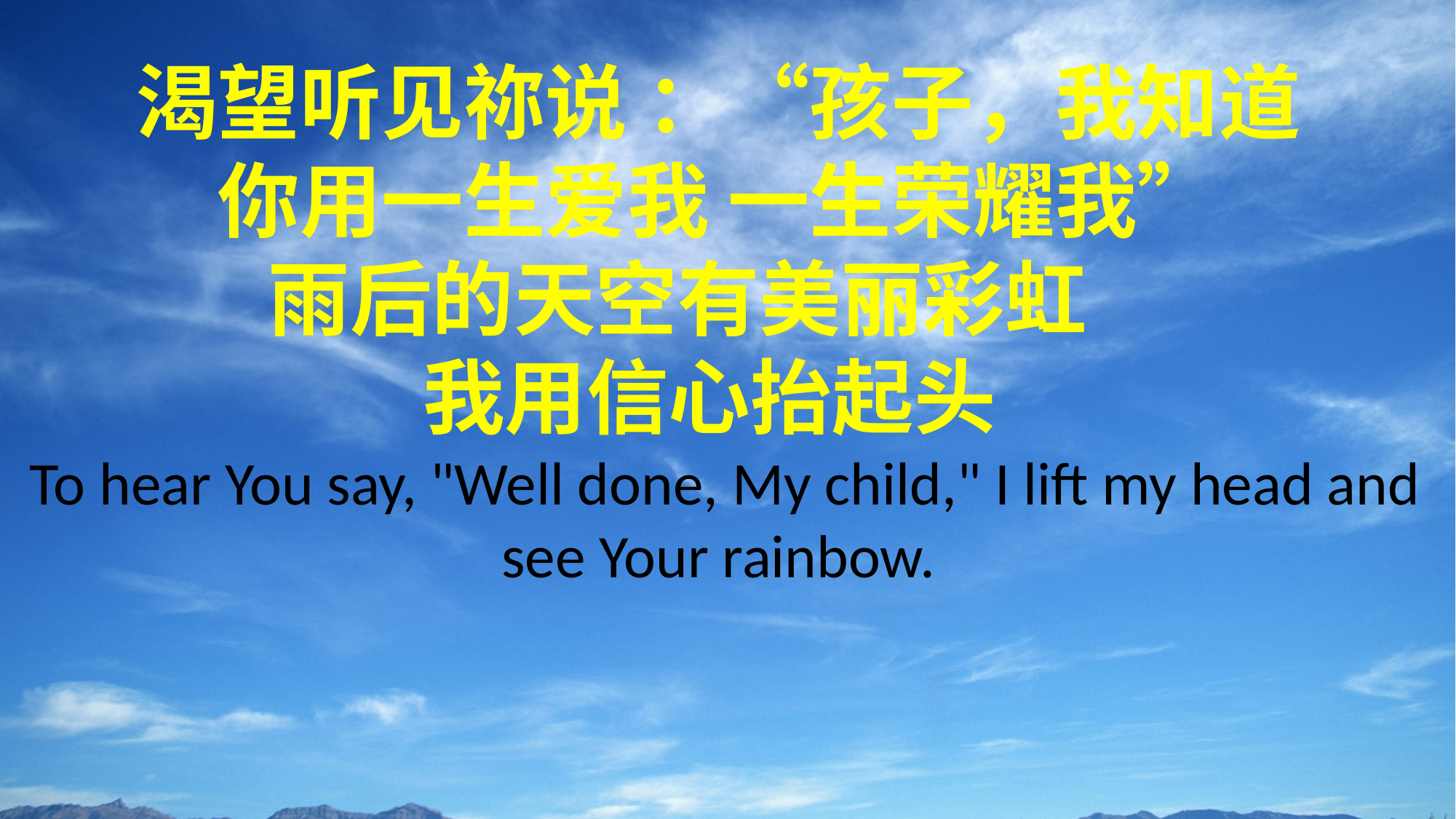

渴望听见祢说 ：“孩子，我知道
你用一生爱我 一生荣耀我”
雨后的天空有美丽彩虹
我用信心抬起头
 To hear You say, "Well done, My child," I lift my head and see Your rainbow.